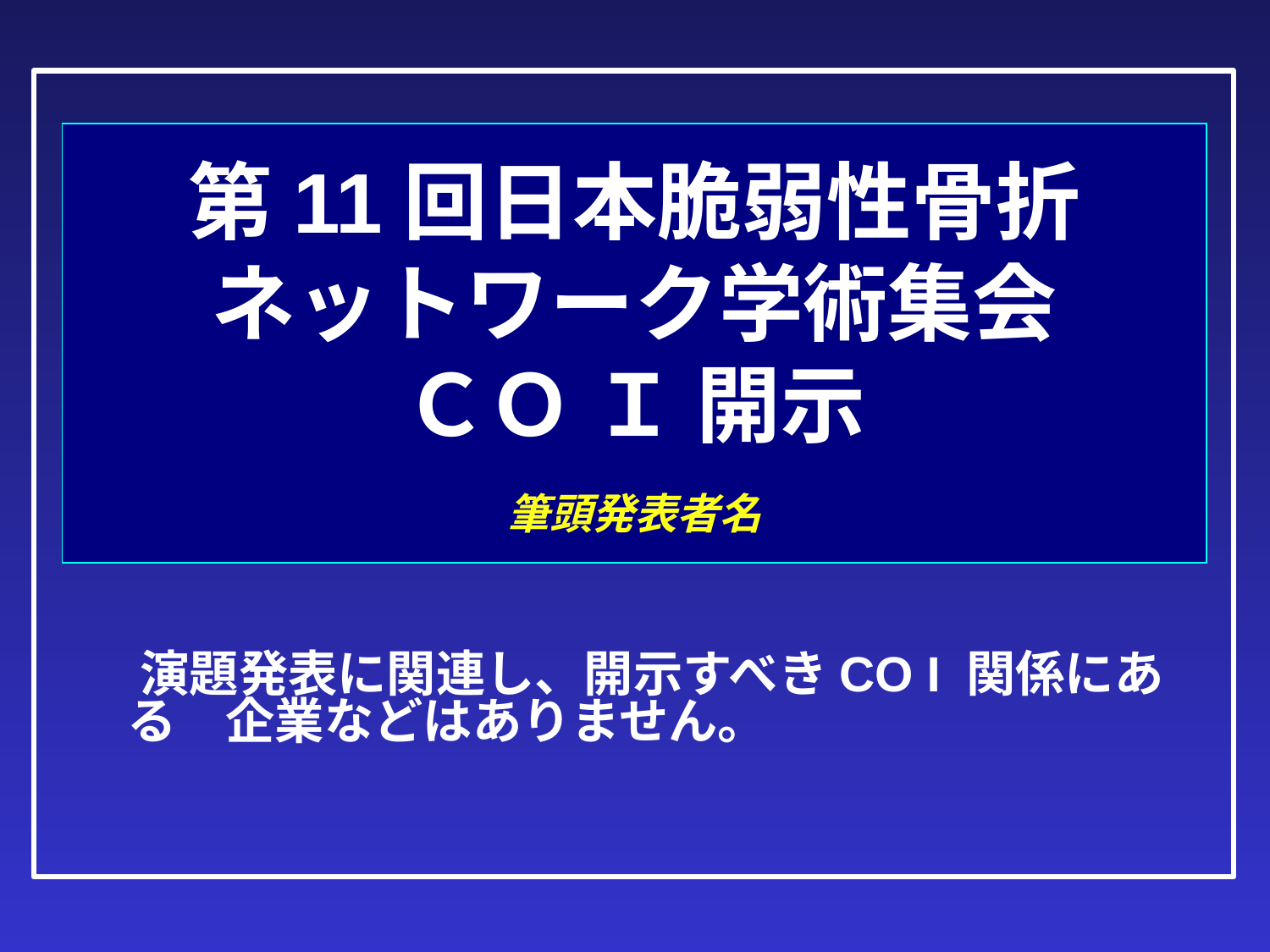

# 第11回日本脆弱性骨折 ネットワーク学術集会 ＣＯ Ｉ 開示 　 筆頭発表者名

　 演題発表に関連し、開示すべきCO I 関係にある　企業などはありません。